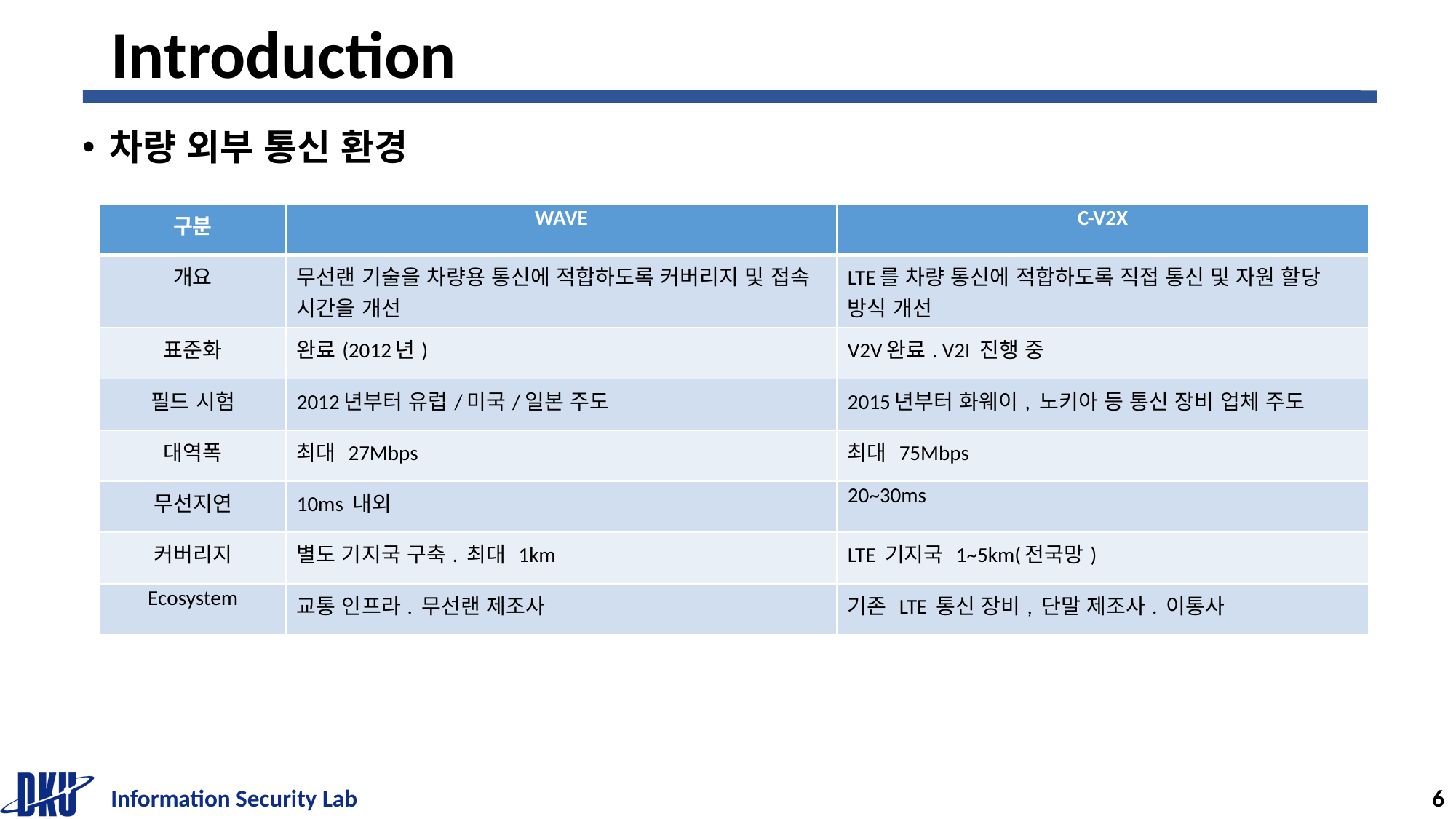

# Introduction
차량 외부 통신 환경

| 구분 | WAVE | C-V2X |
| --- | --- | --- |
| 개요 | 무선랜 기술을 차량용 통신에 적합하도록 커버리지 및 접속 시간을 개선 | LTE를 차량 통신에 적합하도록 직접 통신 및 자원 할당 방식 개선 |
| 표준화 | 완료(2012년) | V2V완료. V2I 진행 중 |
| 필드 시험 | 2012년부터 유럽/미국/일본 주도 | 2015년부터 화웨이, 노키아 등 통신 장비 업체 주도 |
| 대역폭 | 최대 27Mbps | 최대 75Mbps |
| 무선지연 | 10ms 내외 | 20~30ms |
| 커버리지 | 별도 기지국 구축. 최대 1km | LTE 기지국 1~5km(전국망) |
| Ecosystem | 교통 인프라. 무선랜 제조사 | 기존 LTE 통신 장비, 단말 제조사. 이통사 |
Information Security Lab
6